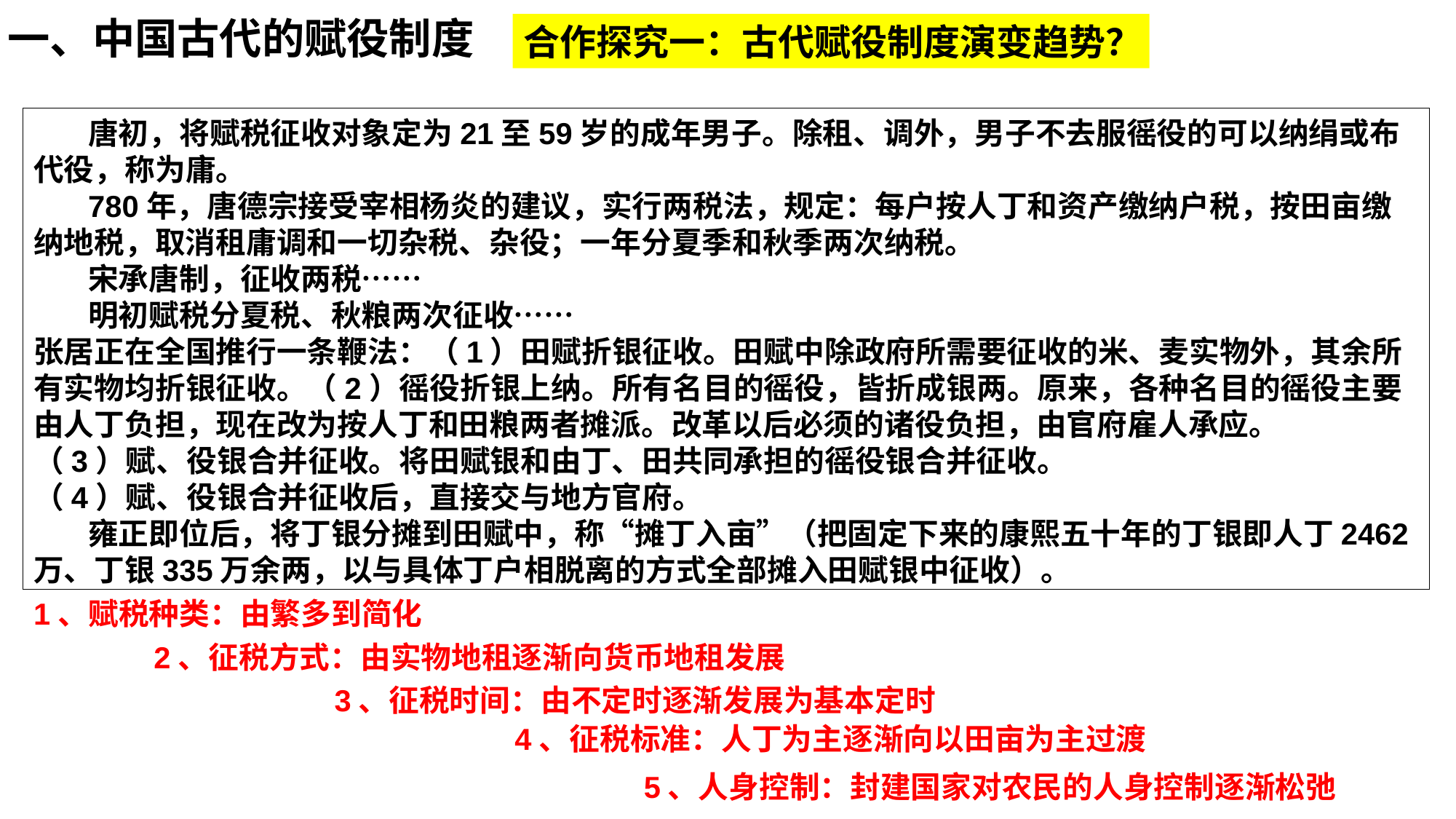

一、中国古代的赋役制度
合作探究一：古代赋役制度演变趋势？
唐初，将赋税征收对象定为21至59岁的成年男子。除租、调外，男子不去服徭役的可以纳绢或布代役，称为庸。
780年，唐德宗接受宰相杨炎的建议，实行两税法，规定：每户按人丁和资产缴纳户税，按田亩缴纳地税，取消租庸调和一切杂税、杂役；一年分夏季和秋季两次纳税。
宋承唐制，征收两税……
明初赋税分夏税、秋粮两次征收……
张居正在全国推行一条鞭法：（1）田赋折银征收。田赋中除政府所需要征收的米、麦实物外，其余所有实物均折银征收。（2）徭役折银上纳。所有名目的徭役，皆折成银两。原来，各种名目的徭役主要由人丁负担，现在改为按人丁和田粮两者摊派。改革以后必须的诸役负担，由官府雇人承应。
（3）赋、役银合并征收。将田赋银和由丁、田共同承担的徭役银合并征收。
（4）赋、役银合并征收后，直接交与地方官府。
雍正即位后，将丁银分摊到田赋中，称“摊丁入亩”（把固定下来的康熙五十年的丁银即人丁2462万、丁银335万余两，以与具体丁户相脱离的方式全部摊入田赋银中征收）。
1、赋税种类：由繁多到简化
2、征税方式：由实物地租逐渐向货币地租发展
3、征税时间：由不定时逐渐发展为基本定时
4、征税标准：人丁为主逐渐向以田亩为主过渡
5、人身控制：封建国家对农民的人身控制逐渐松弛